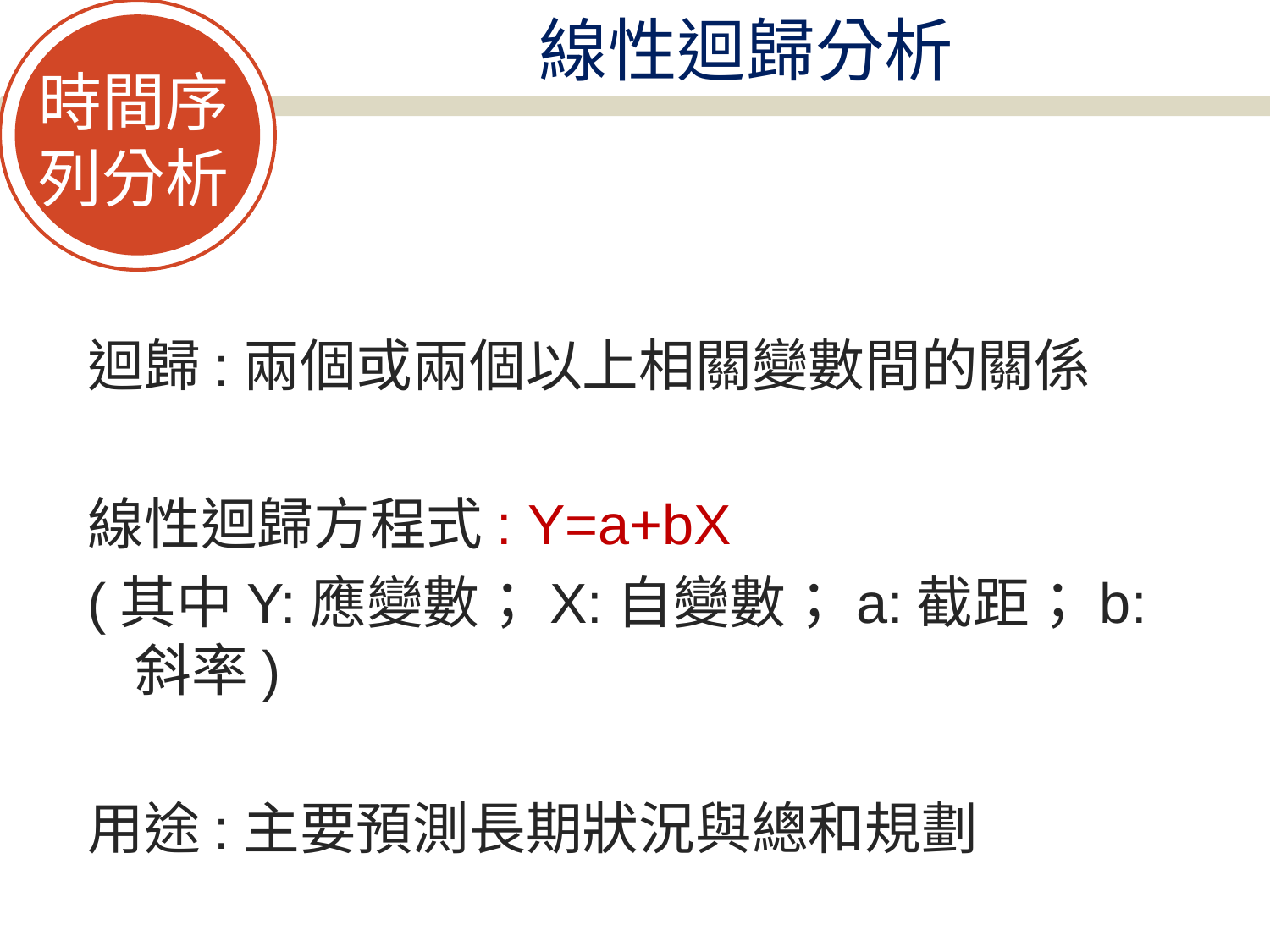

# 線性迴歸分析
時間序
列分析
迴歸:兩個或兩個以上相關變數間的關係

線性迴歸方程式: Y=a+bX
(其中Y:應變數；X:自變數；a:截距；b:斜率)

用途:主要預測長期狀況與總和規劃